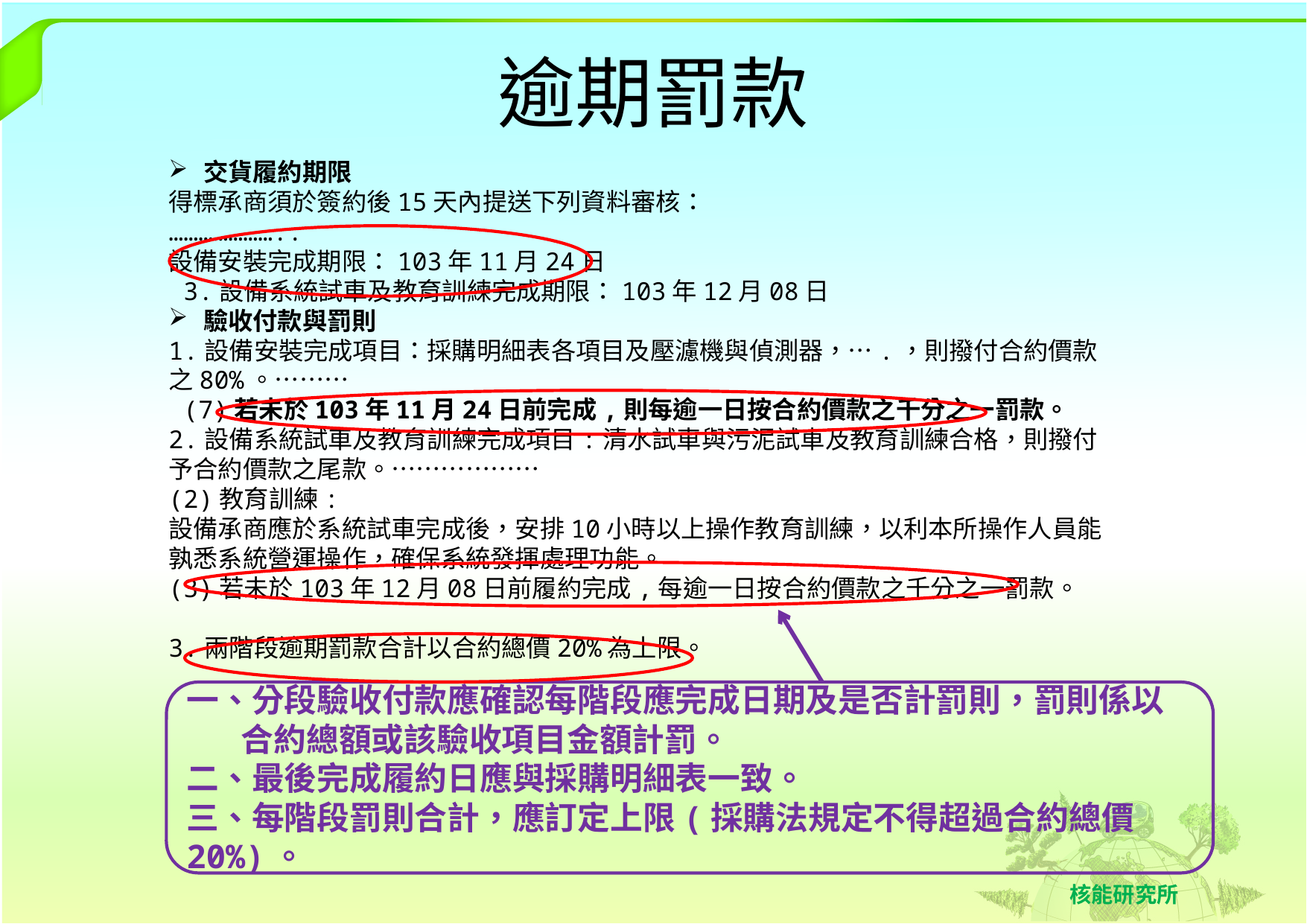

# 逾期罰款
交貨履約期限
得標承商須於簽約後15天內提送下列資料審核：
…………………..
設備安裝完成期限：103年11月24日
 3.設備系統試車及教育訓練完成期限：103年12月08日
驗收付款與罰則
1.設備安裝完成項目：採購明細表各項目及壓濾機與偵測器，….，則撥付合約價款之80%。………
 (7)若未於103年11月24日前完成,則每逾一日按合約價款之千分之一罰款。
2.設備系統試車及教育訓練完成項目:清水試車與污泥試車及教育訓練合格，則撥付予合約價款之尾款。………………
(2)教育訓練:
設備承商應於系統試車完成後，安排10小時以上操作教育訓練，以利本所操作人員能孰悉系統營運操作，確保系統發揮處理功能。
(3)若未於103年12月08日前履約完成,每逾一日按合約價款之千分之一罰款。

3.兩階段逾期罰款合計以合約總價20%為上限。

一、分段驗收付款應確認每階段應完成日期及是否計罰則，罰則係以合約總額或該驗收項目金額計罰。
二、最後完成履約日應與採購明細表一致。
三、每階段罰則合計，應訂定上限(採購法規定不得超過合約總價20%)。